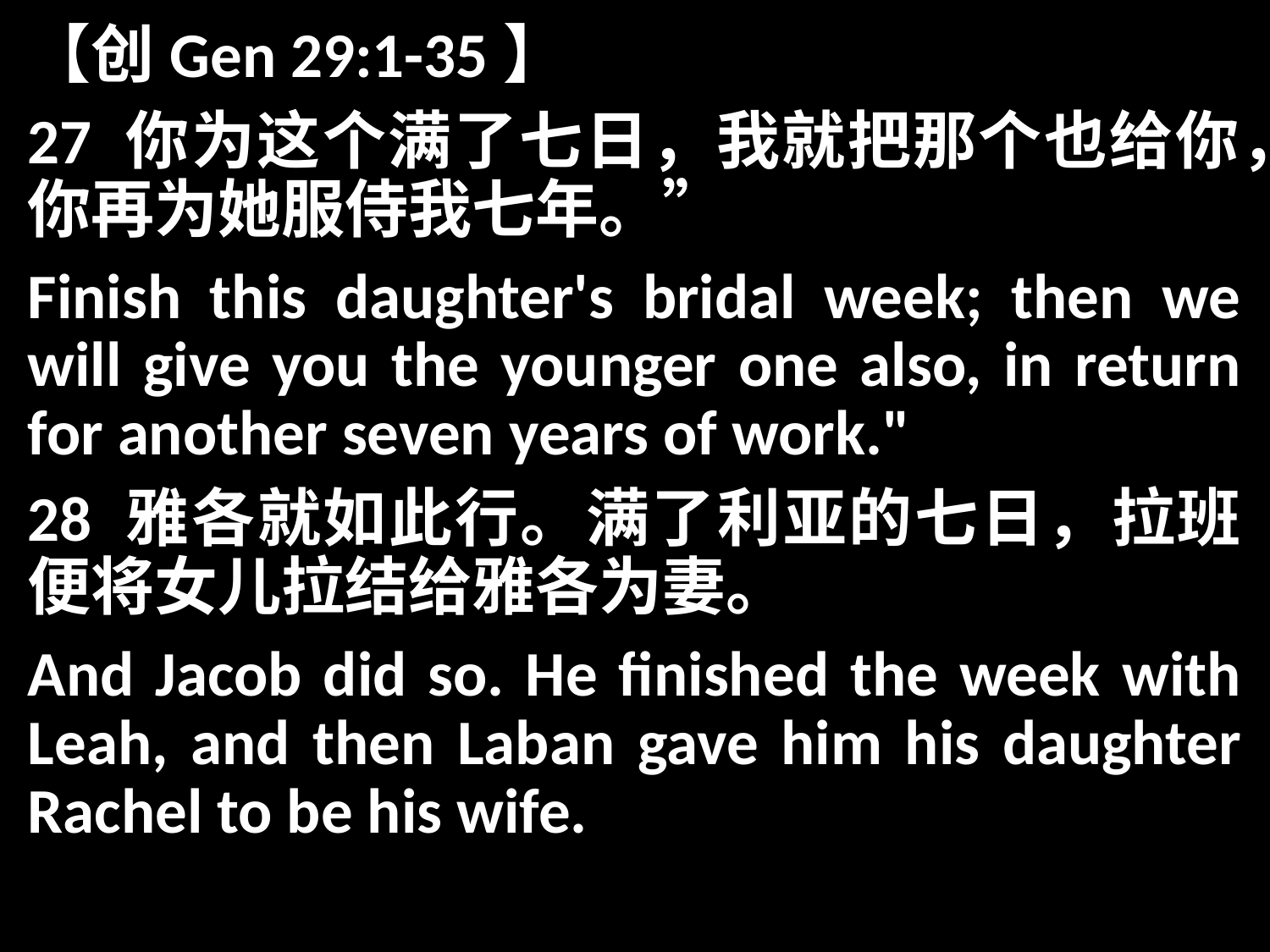

【创Gen 29:1-35】
27 你为这个满了七日，我就把那个也给你，你再为她服侍我七年。”
Finish this daughter's bridal week; then we will give you the younger one also, in return for another seven years of work."
28 雅各就如此行。满了利亚的七日，拉班便将女儿拉结给雅各为妻。
And Jacob did so. He finished the week with Leah, and then Laban gave him his daughter Rachel to be his wife.